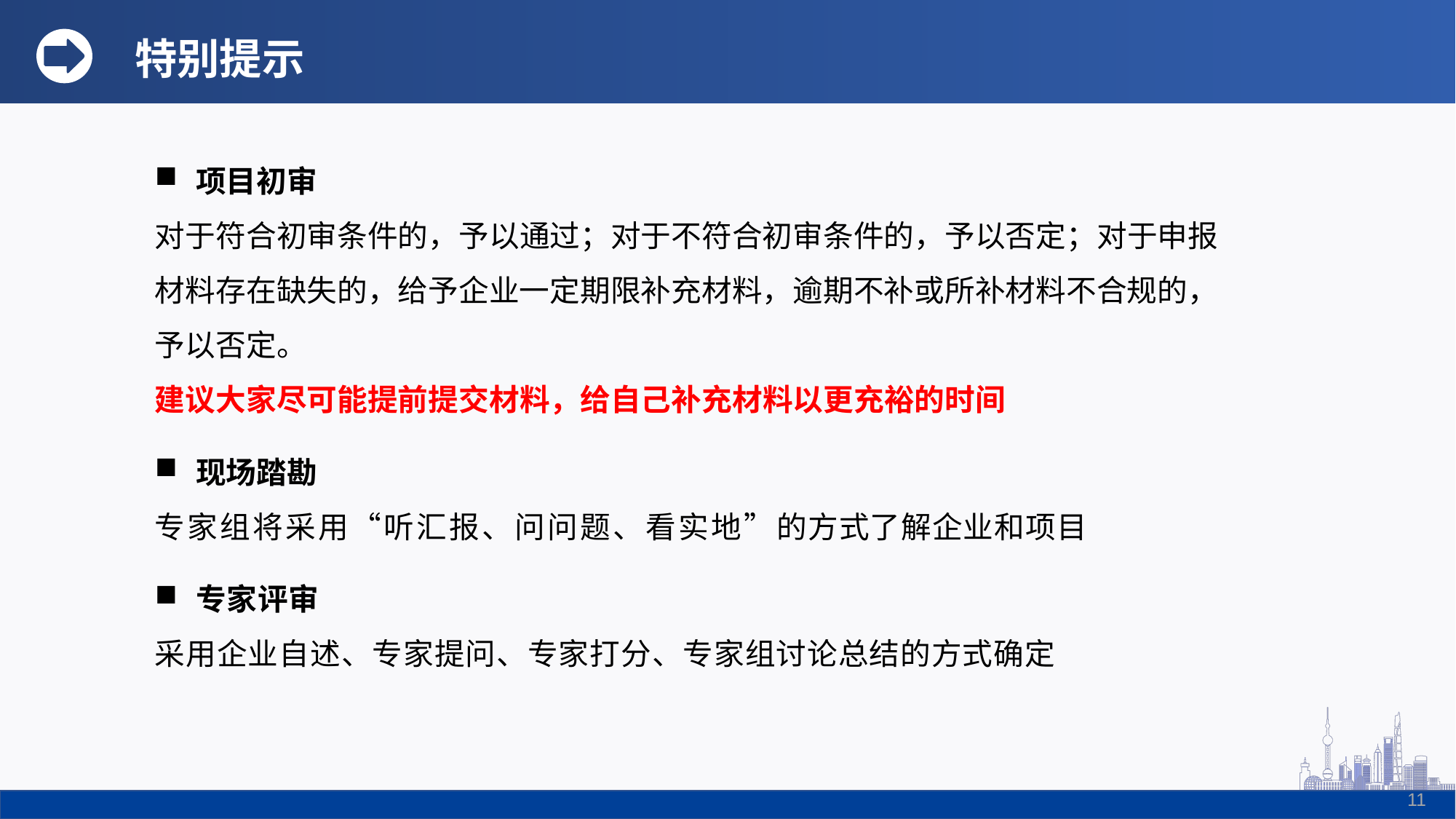

特别提示
项目初审
对于符合初审条件的，予以通过；对于不符合初审条件的，予以否定；对于申报材料存在缺失的，给予企业一定期限补充材料，逾期不补或所补材料不合规的，予以否定。
建议大家尽可能提前提交材料，给自己补充材料以更充裕的时间
现场踏勘
专家组将采用“听汇报、问问题、看实地”的方式了解企业和项目
专家评审
采用企业自述、专家提问、专家打分、专家组讨论总结的方式确定